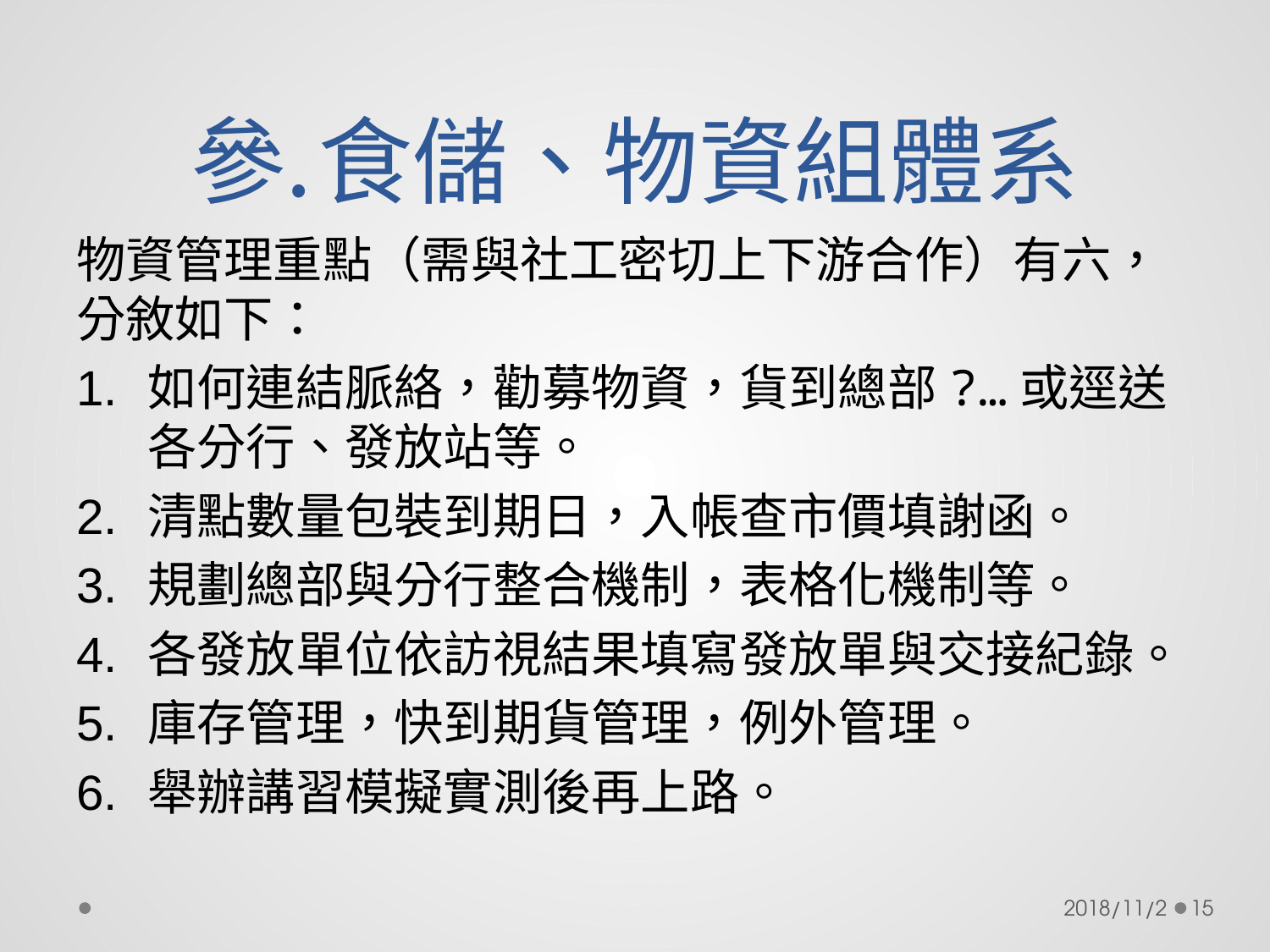

# 食儲、物資組體系
物資管理重點（需與社工密切上下游合作）有六，分敘如下：
如何連結脈絡，勸募物資，貨到總部?…或逕送各分行、發放站等。
清點數量包裝到期日，入帳查市價填謝函。
規劃總部與分行整合機制，表格化機制等。
各發放單位依訪視結果填寫發放單與交接紀錄。
庫存管理，快到期貨管理，例外管理。
舉辦講習模擬實測後再上路。

2018/11/2
15